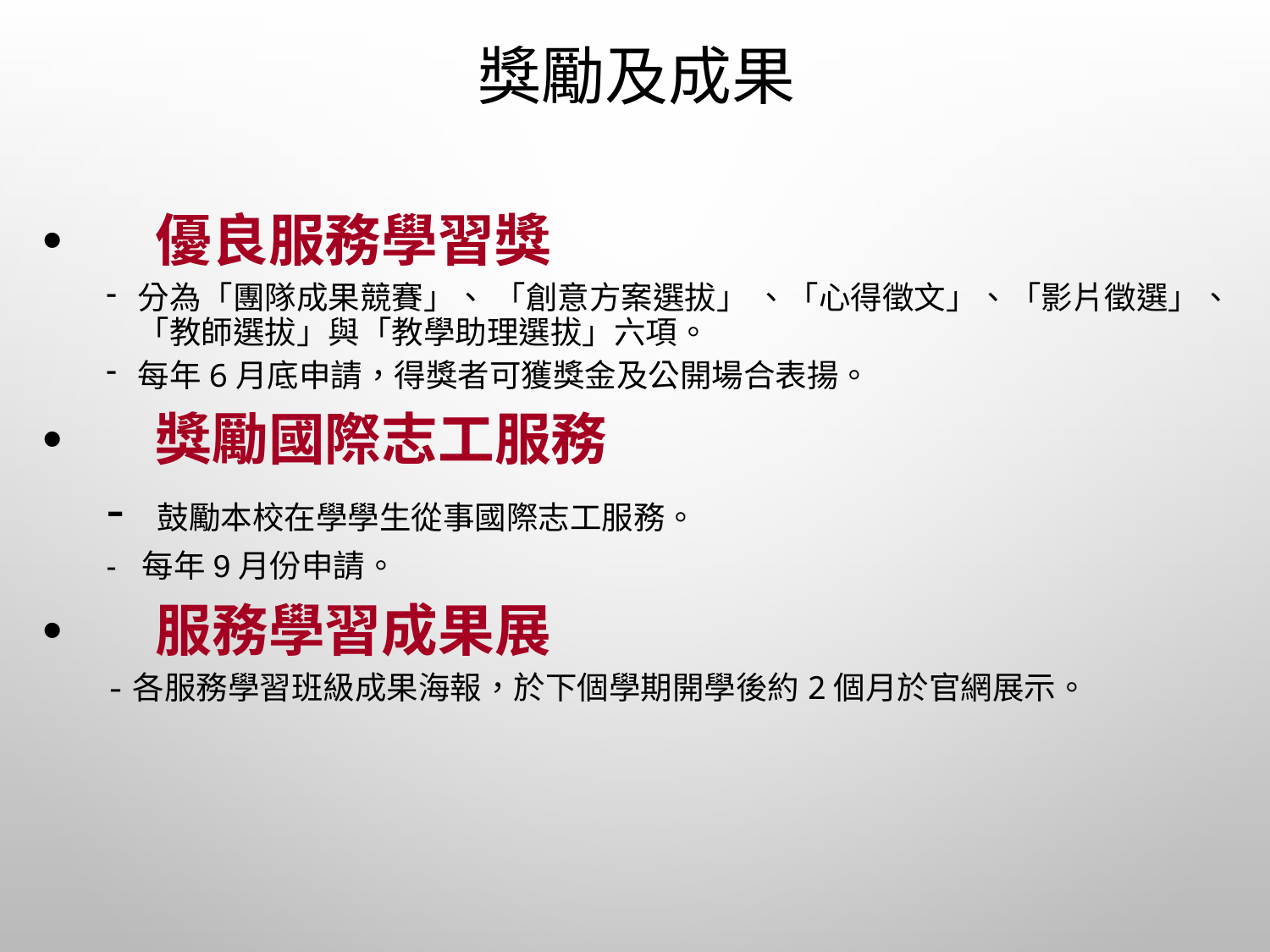

# 獎勵及成果
優良服務學習獎
分為「團隊成果競賽」、 「創意方案選拔」 、「心得徵文」、「影片徵選」、「教師選拔」與「教學助理選拔」六項。
每年6月底申請，得獎者可獲獎金及公開場合表揚。
獎勵國際志工服務
-  鼓勵本校在學學生從事國際志工服務。
-  每年9月份申請。
服務學習成果展
-各服務學習班級成果海報，於下個學期開學後約2個月於官網展示。